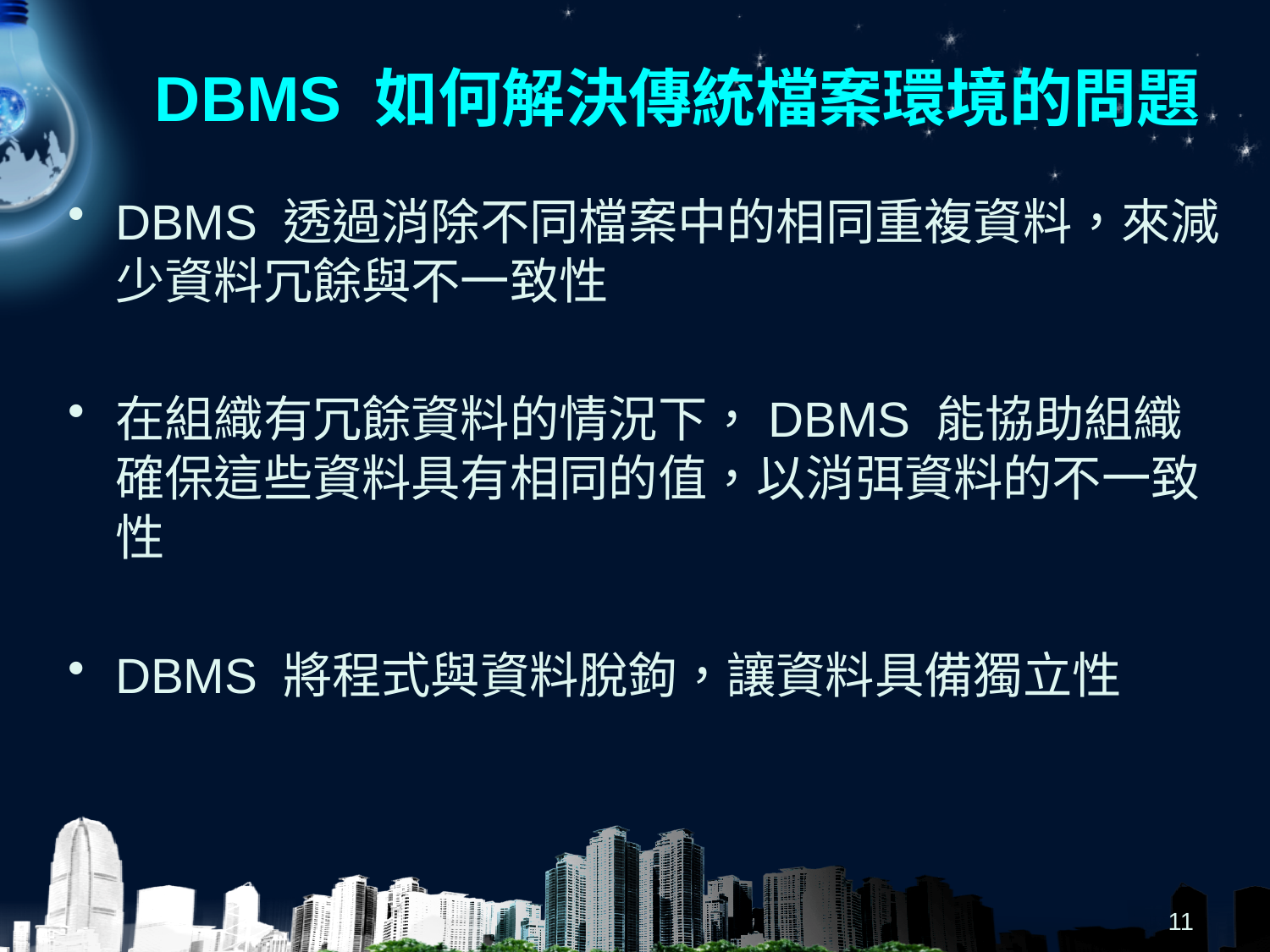

# DBMS 如何解決傳統檔案環境的問題
DBMS 透過消除不同檔案中的相同重複資料，來減少資料冗餘與不一致性

在組織有冗餘資料的情況下，DBMS 能協助組織確保這些資料具有相同的值，以消弭資料的不一致性

DBMS 將程式與資料脫鉤，讓資料具備獨立性
11